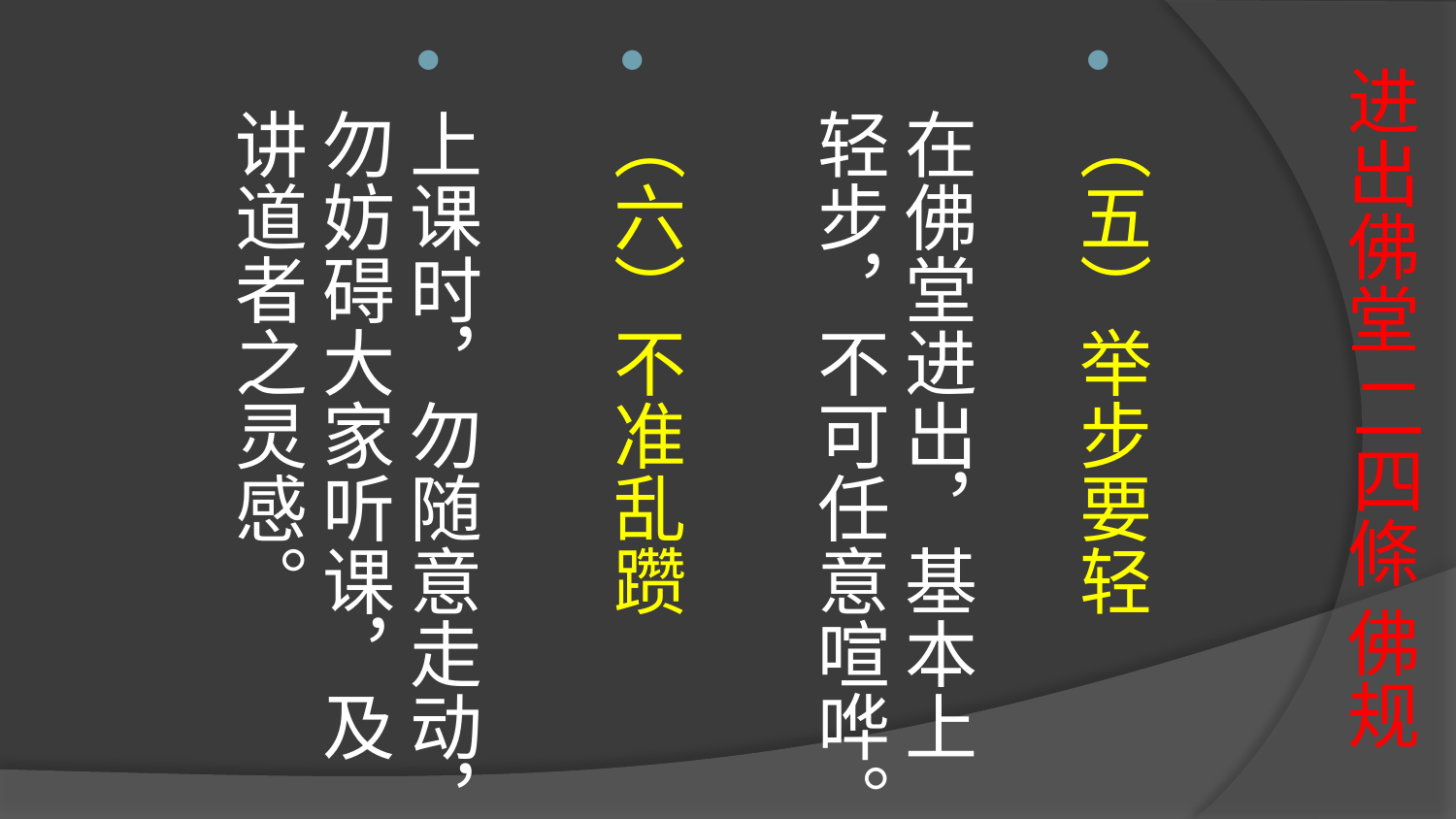

# 进出佛堂 二四條 佛规
（五）举步要轻
在佛堂进出，基本上轻步，不可任意喧哗。

（六）不准乱躜

上课时，勿随意走动，勿妨碍大家听课，及讲道者之灵感。